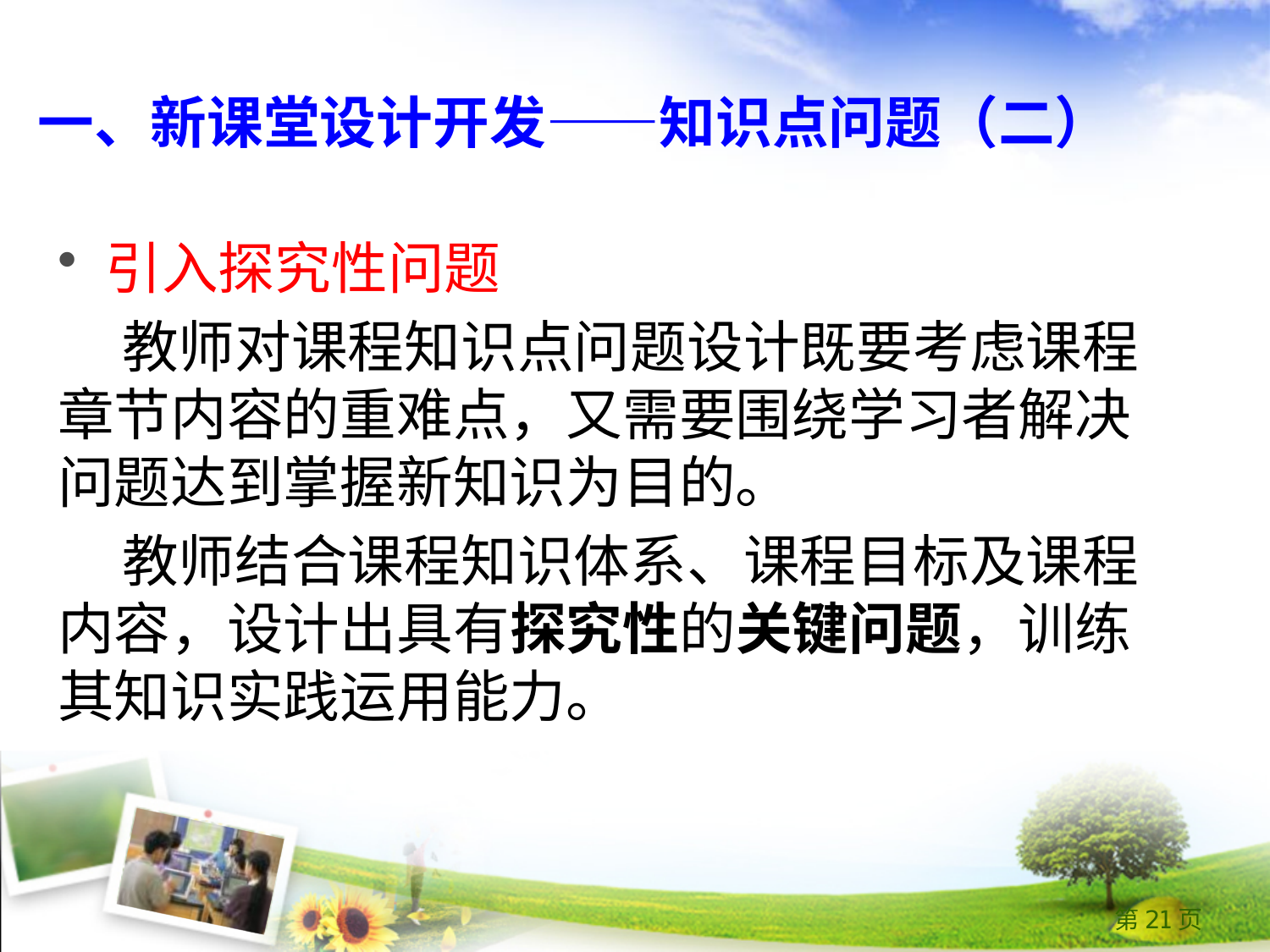

# 一、新课堂设计开发——知识点问题（二）
引入探究性问题
    教师对课程知识点问题设计既要考虑课程章节内容的重难点，又需要围绕学习者解决问题达到掌握新知识为目的。
    教师结合课程知识体系、课程目标及课程内容，设计出具有探究性的关键问题，训练其知识实践运用能力。

第21页